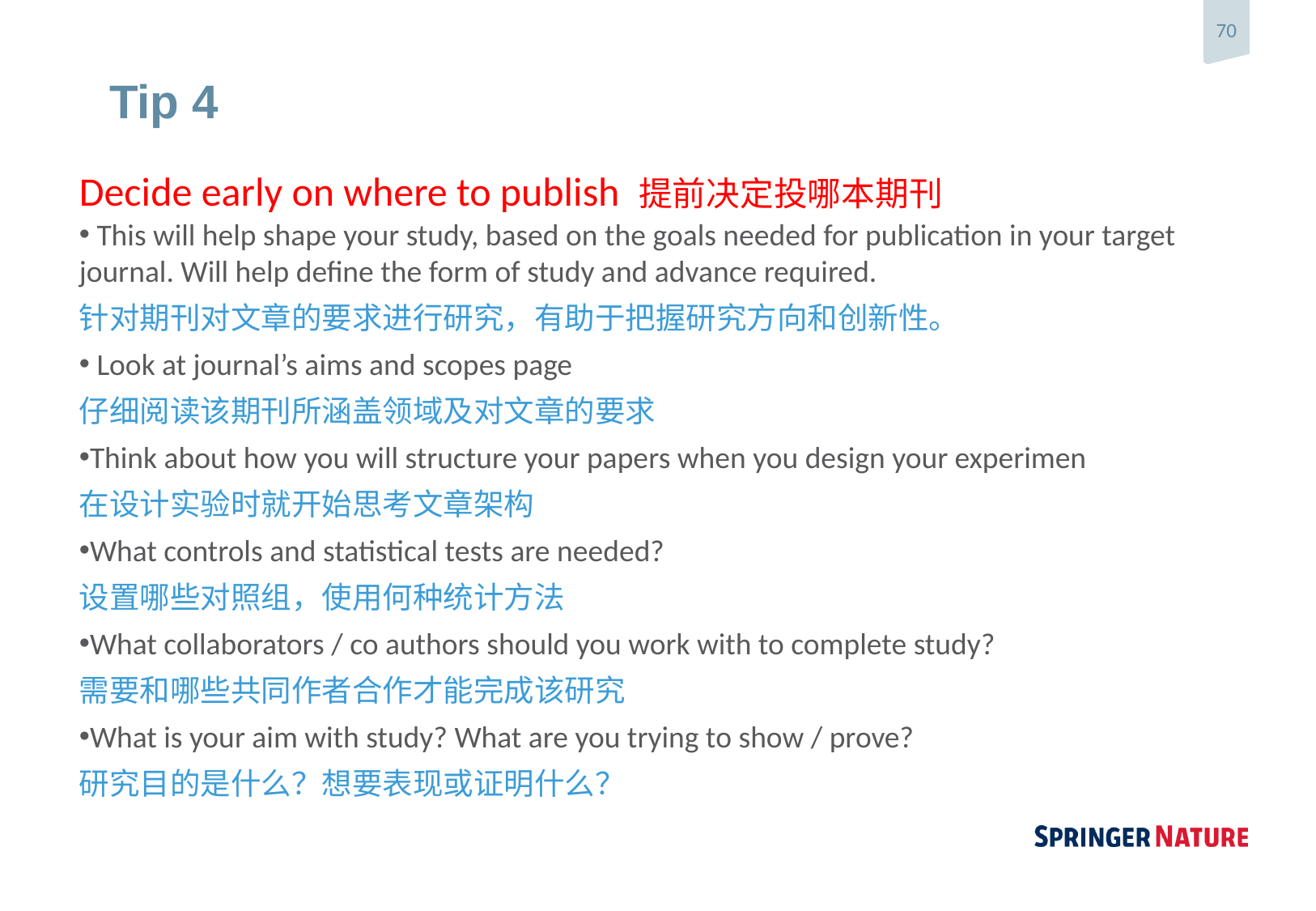

# Tip 4
Decide early on where to publish 提前决定投哪本期刊
 This will help shape your study, based on the goals needed for publication in your target journal. Will help define the form of study and advance required.
针对期刊对文章的要求进行研究，有助于把握研究方向和创新性。
 Look at journal’s aims and scopes page
仔细阅读该期刊所涵盖领域及对文章的要求
Think about how you will structure your papers when you design your experimen
在设计实验时就开始思考文章架构
What controls and statistical tests are needed?
设置哪些对照组，使用何种统计方法
What collaborators / co authors should you work with to complete study?
需要和哪些共同作者合作才能完成该研究
What is your aim with study? What are you trying to show / prove?
研究目的是什么？想要表现或证明什么？